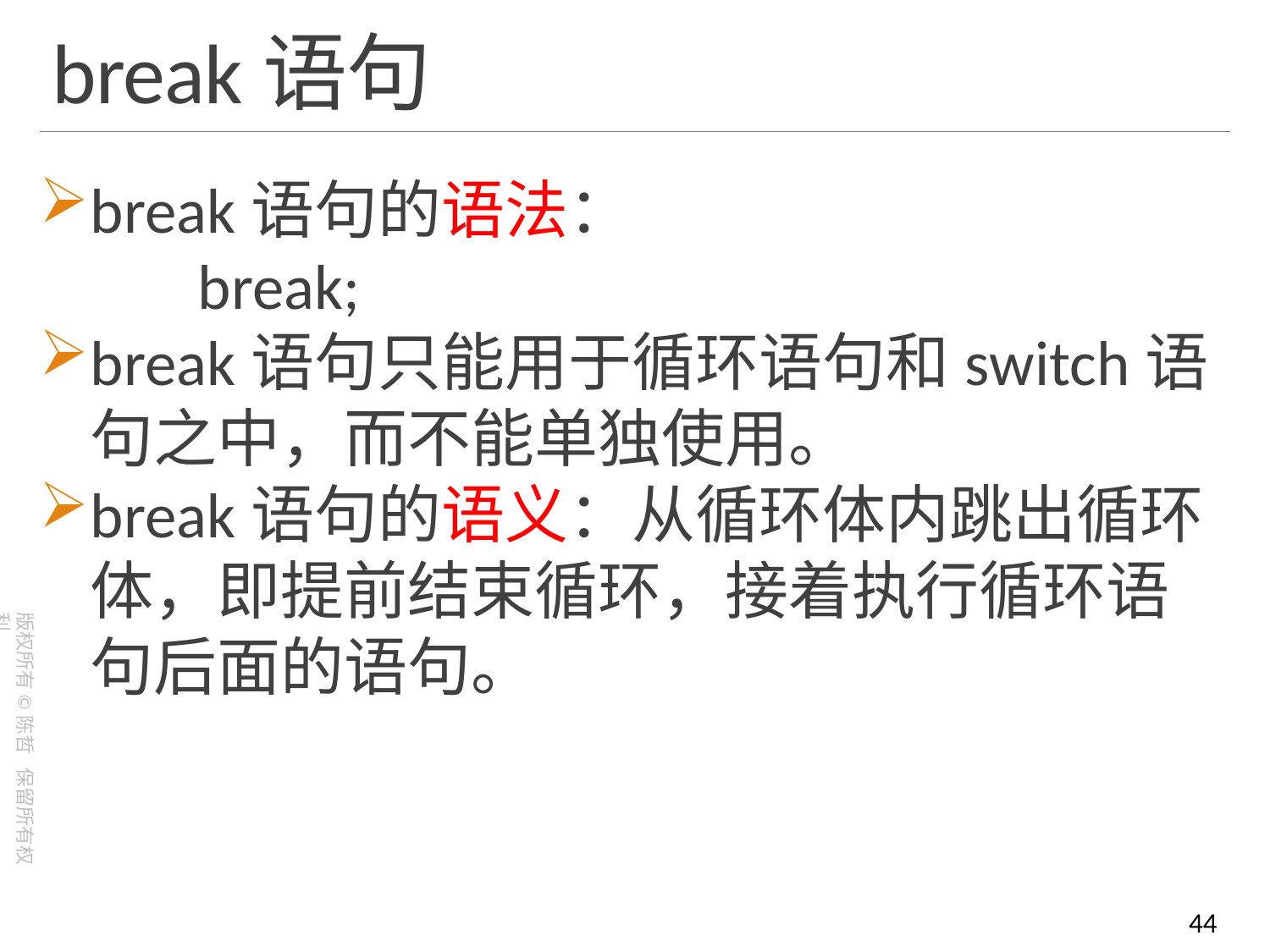

# break语句
break语句的语法：
           break;
break语句只能用于循环语句和switch语句之中，而不能单独使用。
break语句的语义：从循环体内跳出循环体，即提前结束循环，接着执行循环语句后面的语句。
44